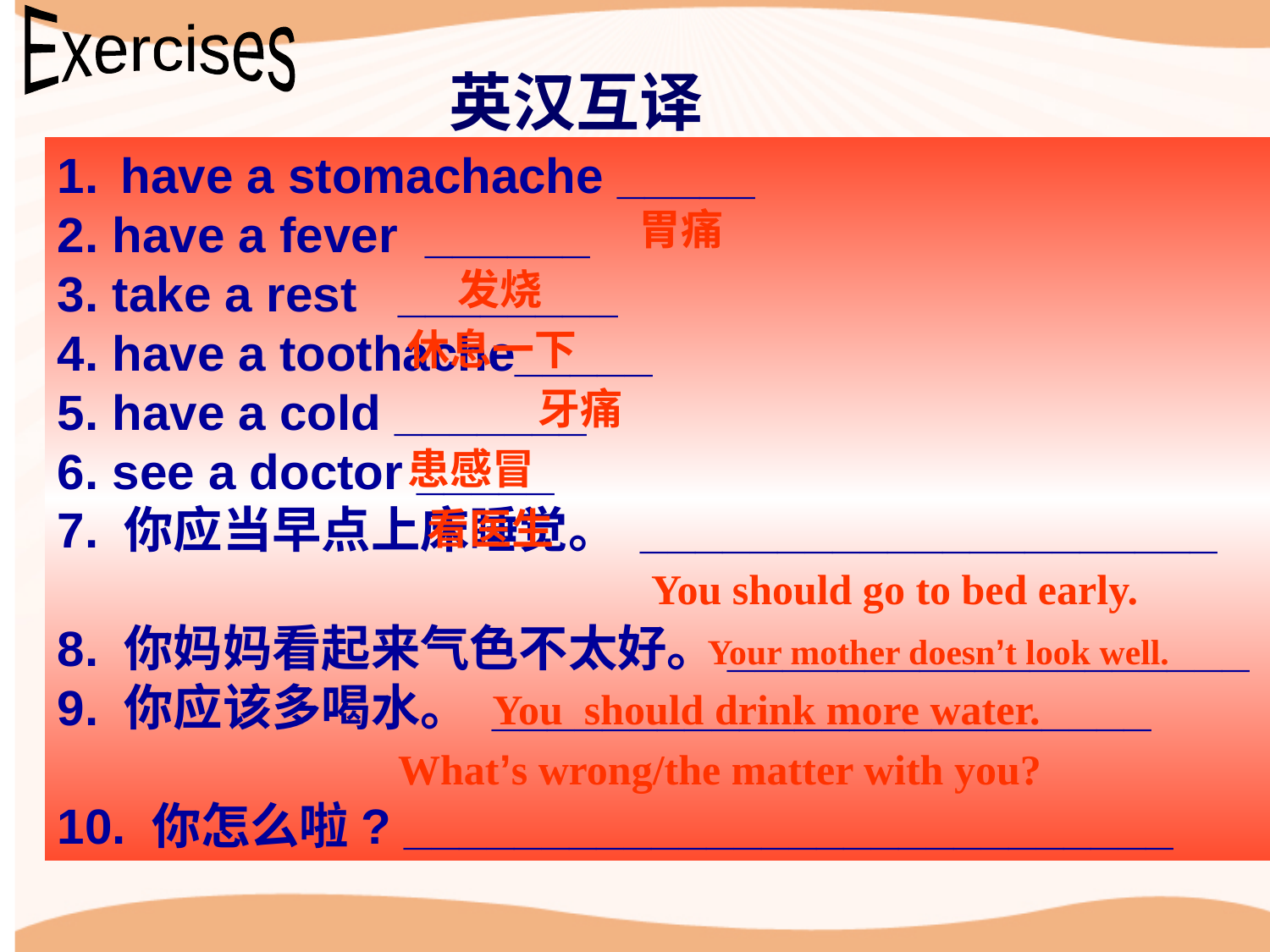

Exercises
英汉互译
have a stomachache _____
2. have a fever  ______
3. take a rest   ________
4. have a toothache_____
5. have a cold _______
6. see a doctor _____
7. 你应当早点上床睡觉。 _____________________
8. 你妈妈看起来气色不太好。___________________
9. 你应该多喝水。 ________________________
10. 你怎么啦? ____________________________
胃痛
发烧
休息一下
牙痛
患感冒
看医生
You should go to bed early.
Your mother doesn’t look well.
You  should drink more water.
What’s wrong/the matter with you?